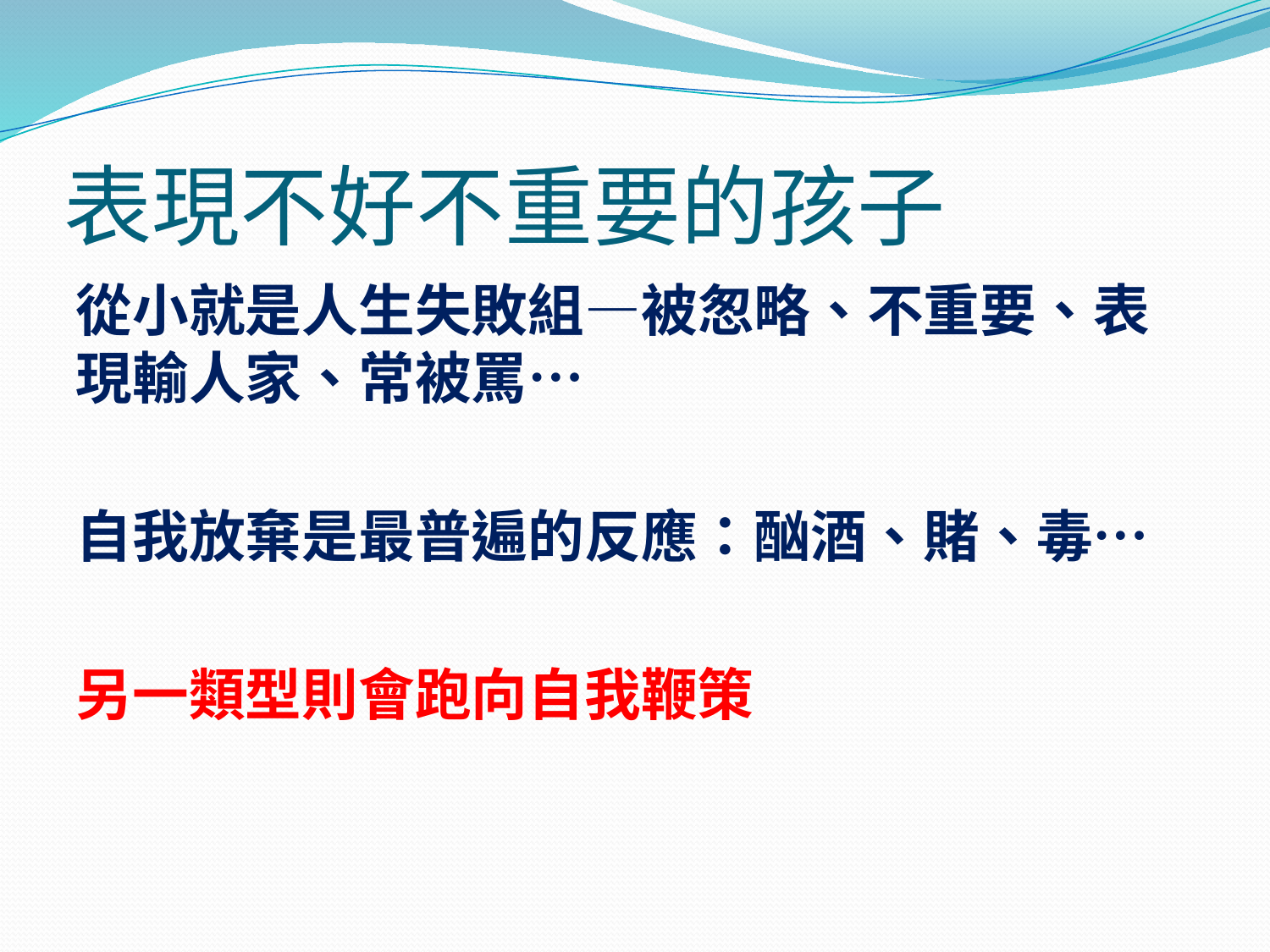

# 表現不好不重要的孩子
從小就是人生失敗組—被怱略、不重要、表現輸人家、常被罵…

自我放棄是最普遍的反應：酗酒、賭、毒…

另一類型則會跑向自我鞭策